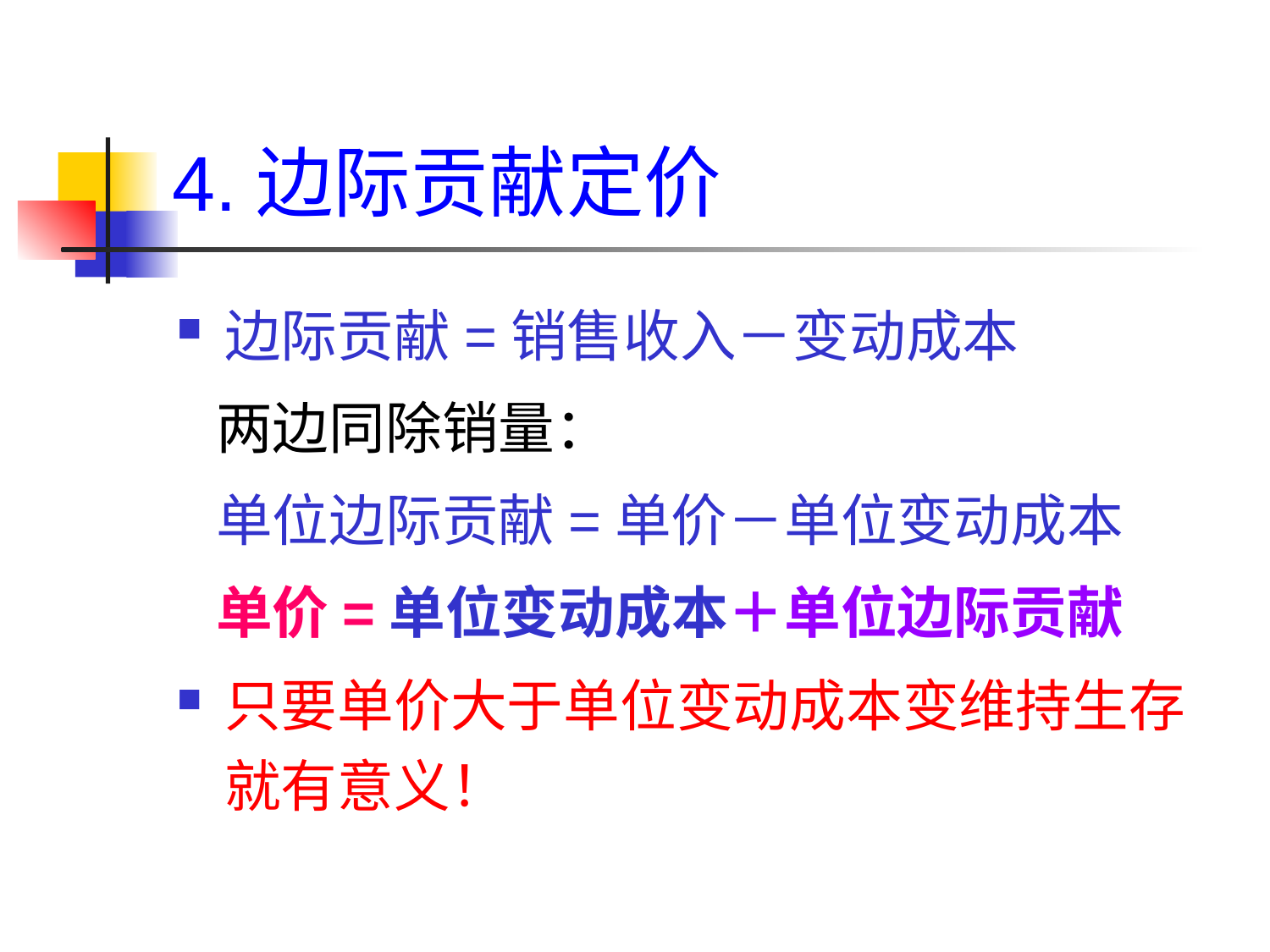

# 4.边际贡献定价
边际贡献=销售收入－变动成本
  两边同除销量：
  单位边际贡献=单价－单位变动成本
  单价=单位变动成本＋单位边际贡献
只要单价大于单位变动成本变维持生存就有意义！
28